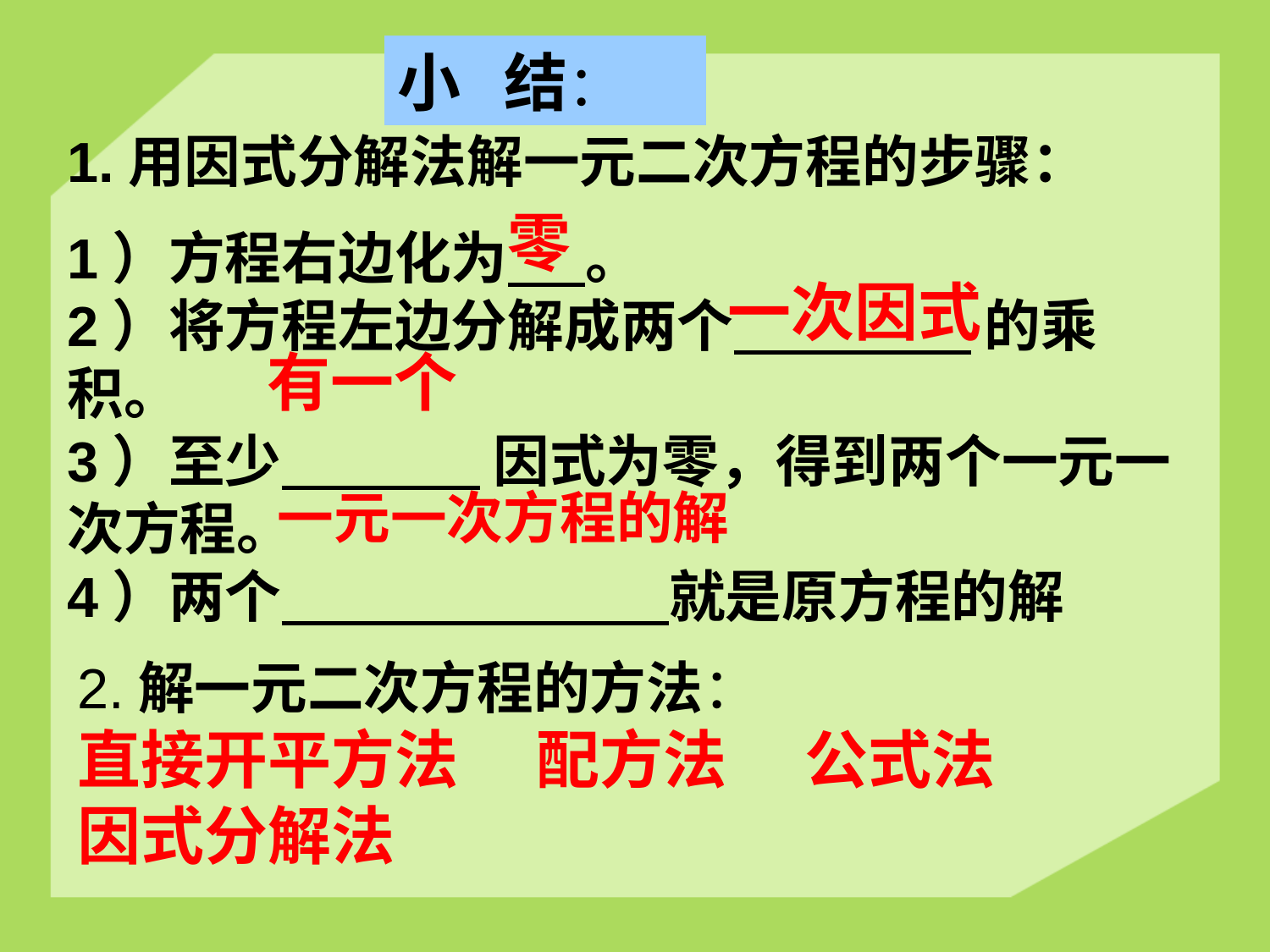

小   结：
1.用因式分解法解一元二次方程的步骤：
零
1）方程右边化为      。
2）将方程左边分解成两个         　      的乘积。
3）至少      　      因式为零，得到两个一元一次方程。
4）两个                              就是原方程的解
一次因式
有一个
一元一次方程的解
2.解一元二次方程的方法：
直接开平方法　 配方法 　公式法
因式分解法